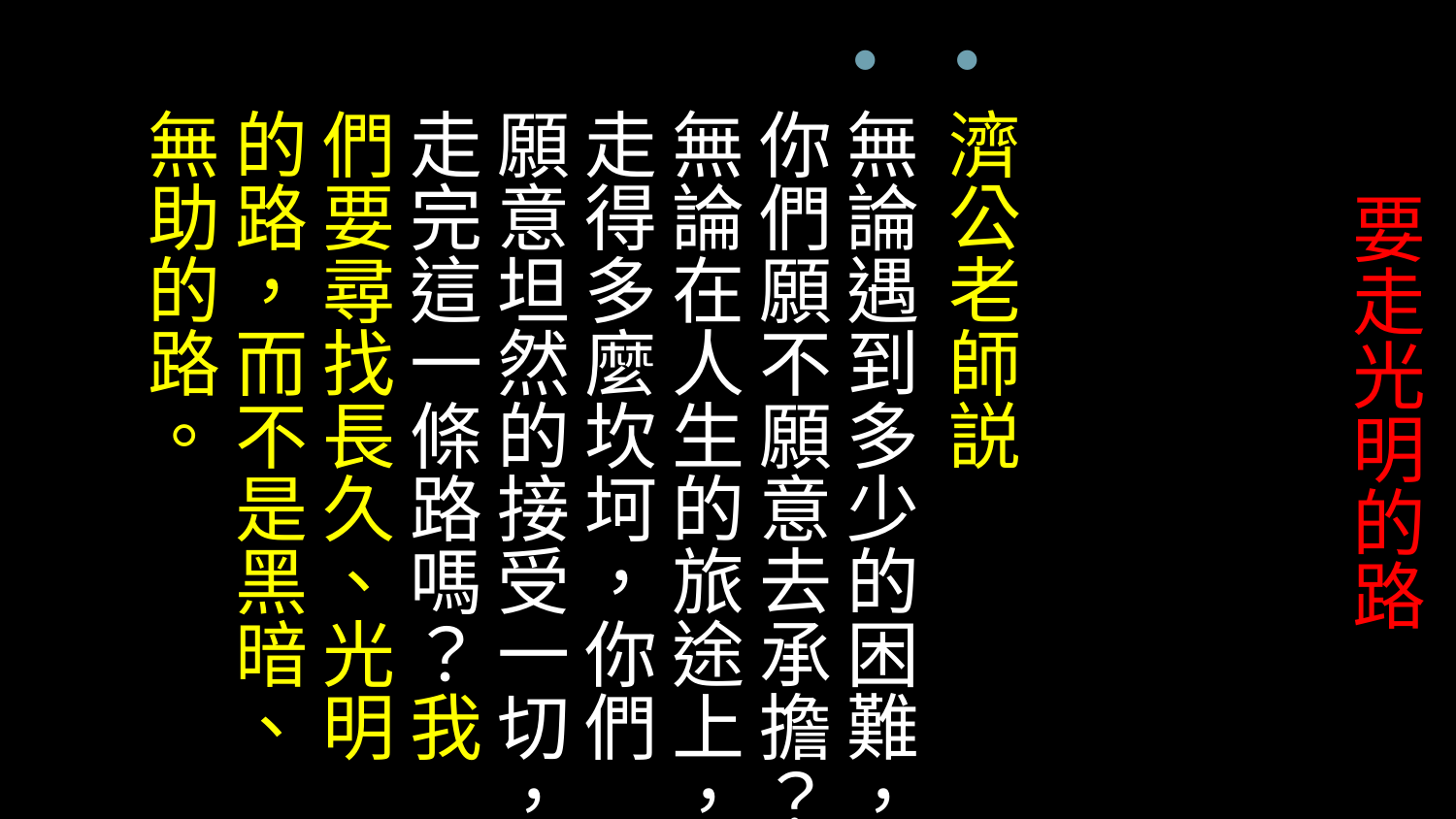

# 要走光明的路
濟公老師説
無論遇到多少的困難，你們願不願意去承擔？無論在人生的旅途上，走得多麼坎坷，你們願意坦然的接受一切，走完這一條路嗎？我們要尋找長久、光明的路，而不是黑暗、無助的路。